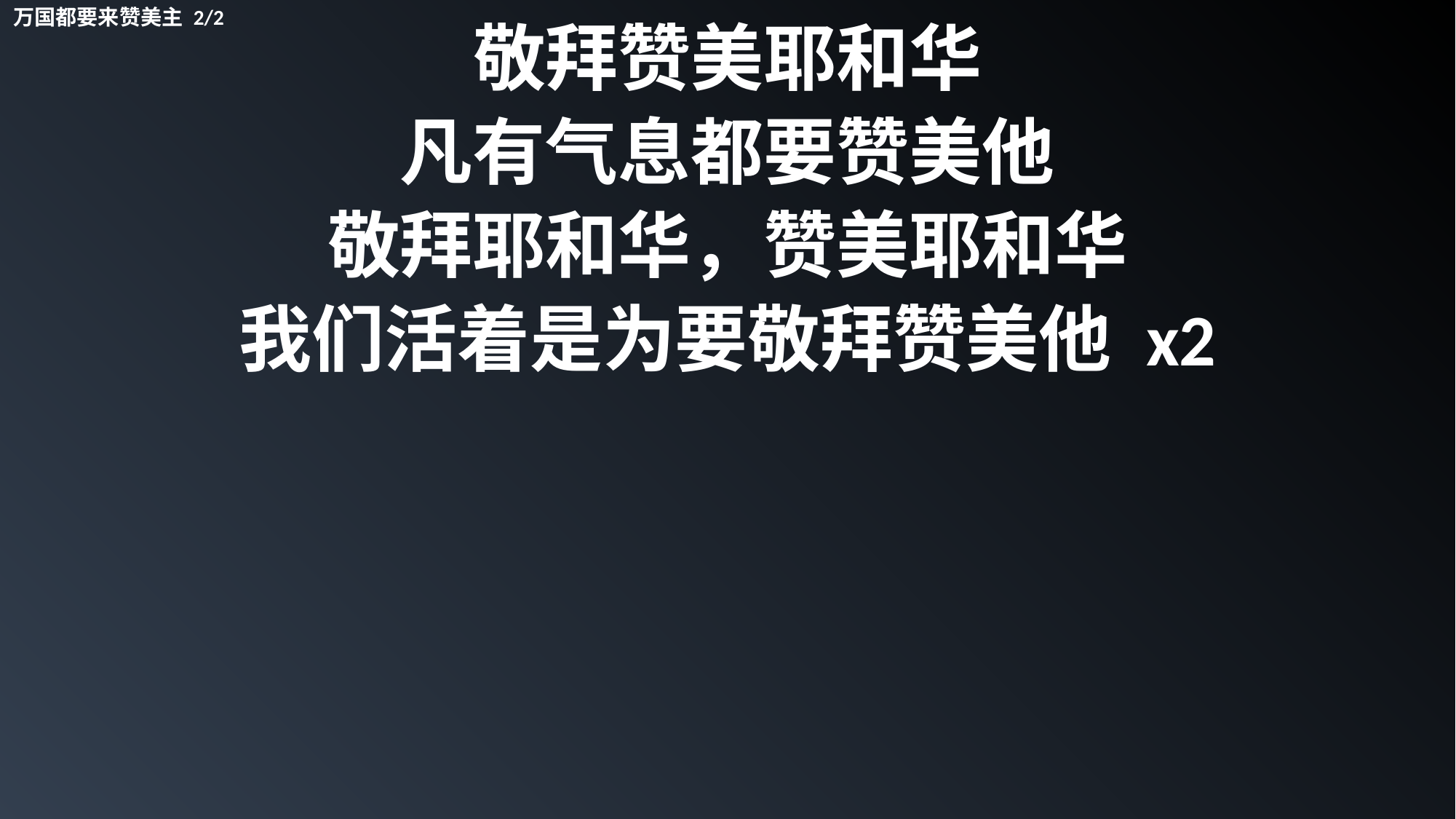

万国都要来赞美主 2/2
敬拜赞美耶和华
凡有气息都要赞美他
敬拜耶和华，赞美耶和华
我们活着是为要敬拜赞美他 x2